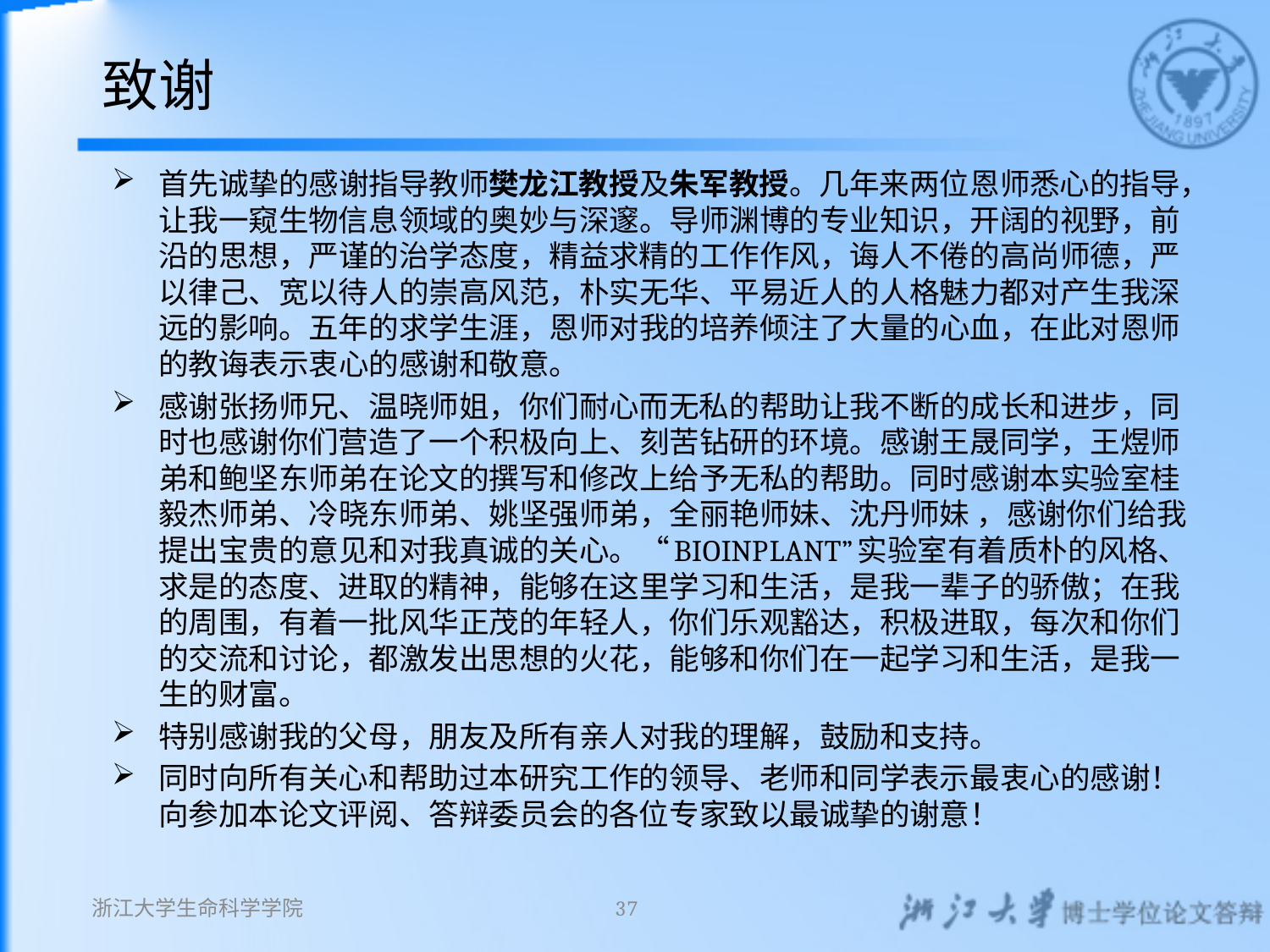

# 致谢
首先诚挚的感谢指导教师樊龙江教授及朱军教授。几年来两位恩师悉心的指导，让我一窥生物信息领域的奥妙与深邃。导师渊博的专业知识，开阔的视野，前沿的思想，严谨的治学态度，精益求精的工作作风，诲人不倦的高尚师德，严以律己、宽以待人的崇高风范，朴实无华、平易近人的人格魅力都对产生我深远的影响。五年的求学生涯，恩师对我的培养倾注了大量的心血，在此对恩师的教诲表示衷心的感谢和敬意。
感谢张扬师兄、温晓师姐，你们耐心而无私的帮助让我不断的成长和进步，同时也感谢你们营造了一个积极向上、刻苦钻研的环境。感谢王晟同学，王煜师弟和鲍坚东师弟在论文的撰写和修改上给予无私的帮助。同时感谢本实验室桂毅杰师弟、冷晓东师弟、姚坚强师弟，全丽艳师妹、沈丹师妹 ，感谢你们给我提出宝贵的意见和对我真诚的关心。“BIOINPLANT”实验室有着质朴的风格、求是的态度、进取的精神，能够在这里学习和生活，是我一辈子的骄傲；在我的周围，有着一批风华正茂的年轻人，你们乐观豁达，积极进取，每次和你们的交流和讨论，都激发出思想的火花，能够和你们在一起学习和生活，是我一生的财富。
特别感谢我的父母，朋友及所有亲人对我的理解，鼓励和支持。
同时向所有关心和帮助过本研究工作的领导、老师和同学表示最衷心的感谢！向参加本论文评阅、答辩委员会的各位专家致以最诚挚的谢意！

浙江大学生命科学学院
37